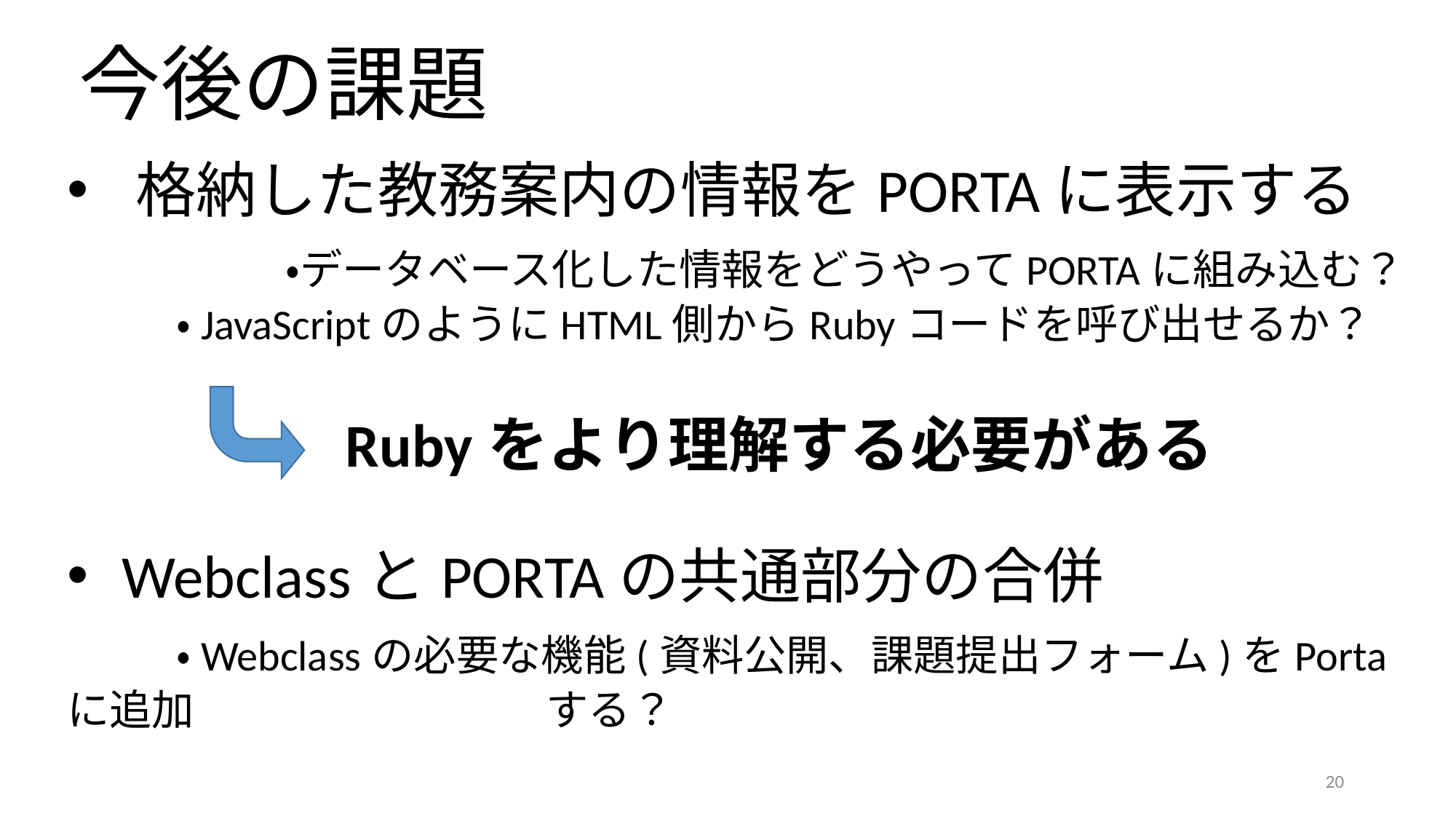

今後の課題
格納した教務案内の情報をPORTAに表示する
　　	・データベース化した情報をどうやってPORTAに組み込む？
	・JavaScriptのようにHTML側からRubyコードを呼び出せるか？

		　Rubyをより理解する必要がある

WebclassとPORTAの共通部分の合併
	・Webclassの必要な機能(資料公開、課題提出フォーム)をPortaに追加　　　　　	　する？

20